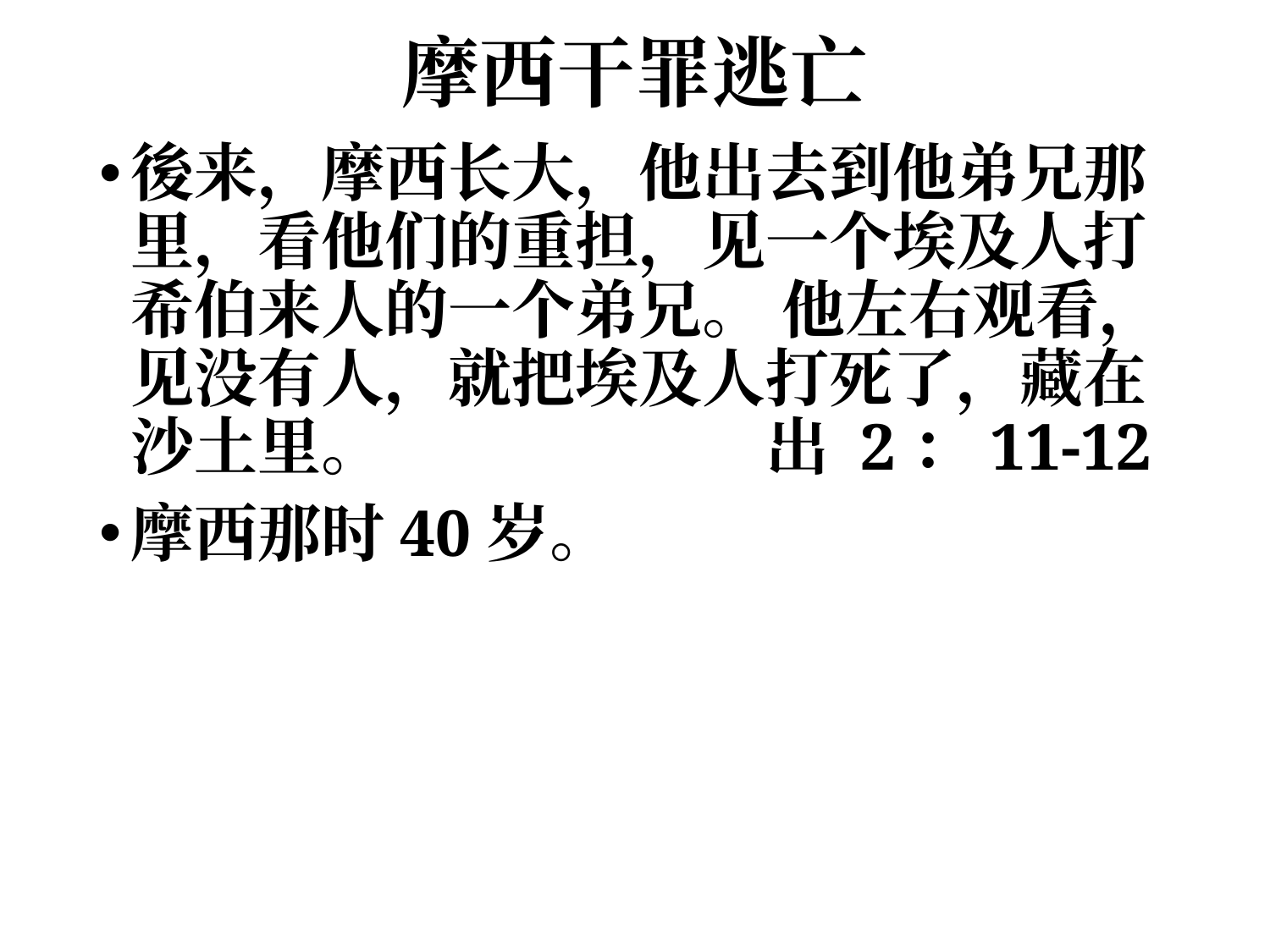

# 摩西干罪逃亡
後来，摩西长大，他出去到他弟兄那里，看他们的重担，见一个埃及人打希伯来人的一个弟兄。 他左右观看，见没有人，就把埃及人打死了，藏在沙土里。			出 2：11-12
摩西那时40岁。